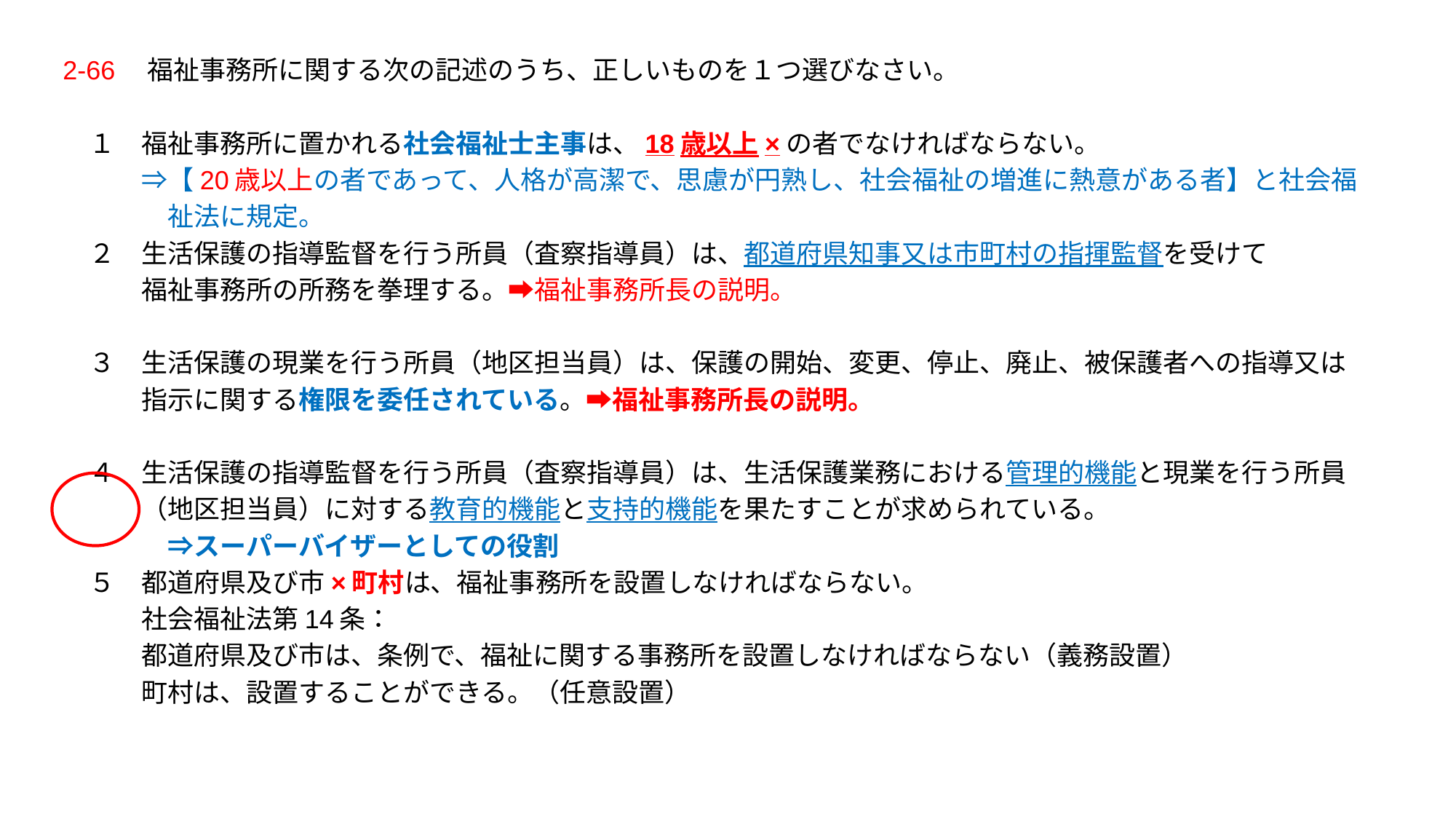

2-66　福祉事務所に関する次の記述のうち、正しいものを１つ選びなさい。

　１　福祉事務所に置かれる社会福祉士主事は、18歳以上×の者でなければならない。
　　　⇒【20歳以上の者であって、人格が高潔で、思慮が円熟し、社会福祉の増進に熱意がある者】と社会福
　　　　祉法に規定。
　２　生活保護の指導監督を行う所員（査察指導員）は、都道府県知事又は市町村の指揮監督を受けて
　　　福祉事務所の所務を拳理する。➡福祉事務所長の説明。

　３　生活保護の現業を行う所員（地区担当員）は、保護の開始、変更、停止、廃止、被保護者への指導又は
　　　指示に関する権限を委任されている。➡福祉事務所長の説明。

　４　生活保護の指導監督を行う所員（査察指導員）は、生活保護業務における管理的機能と現業を行う所員
　　　（地区担当員）に対する教育的機能と支持的機能を果たすことが求められている。
　　　　⇒スーパーバイザーとしての役割
　５　都道府県及び市×町村は、福祉事務所を設置しなければならない。
　　　社会福祉法第14条：
　　　都道府県及び市は、条例で、福祉に関する事務所を設置しなければならない（義務設置）
　　　町村は、設置することができる。（任意設置）